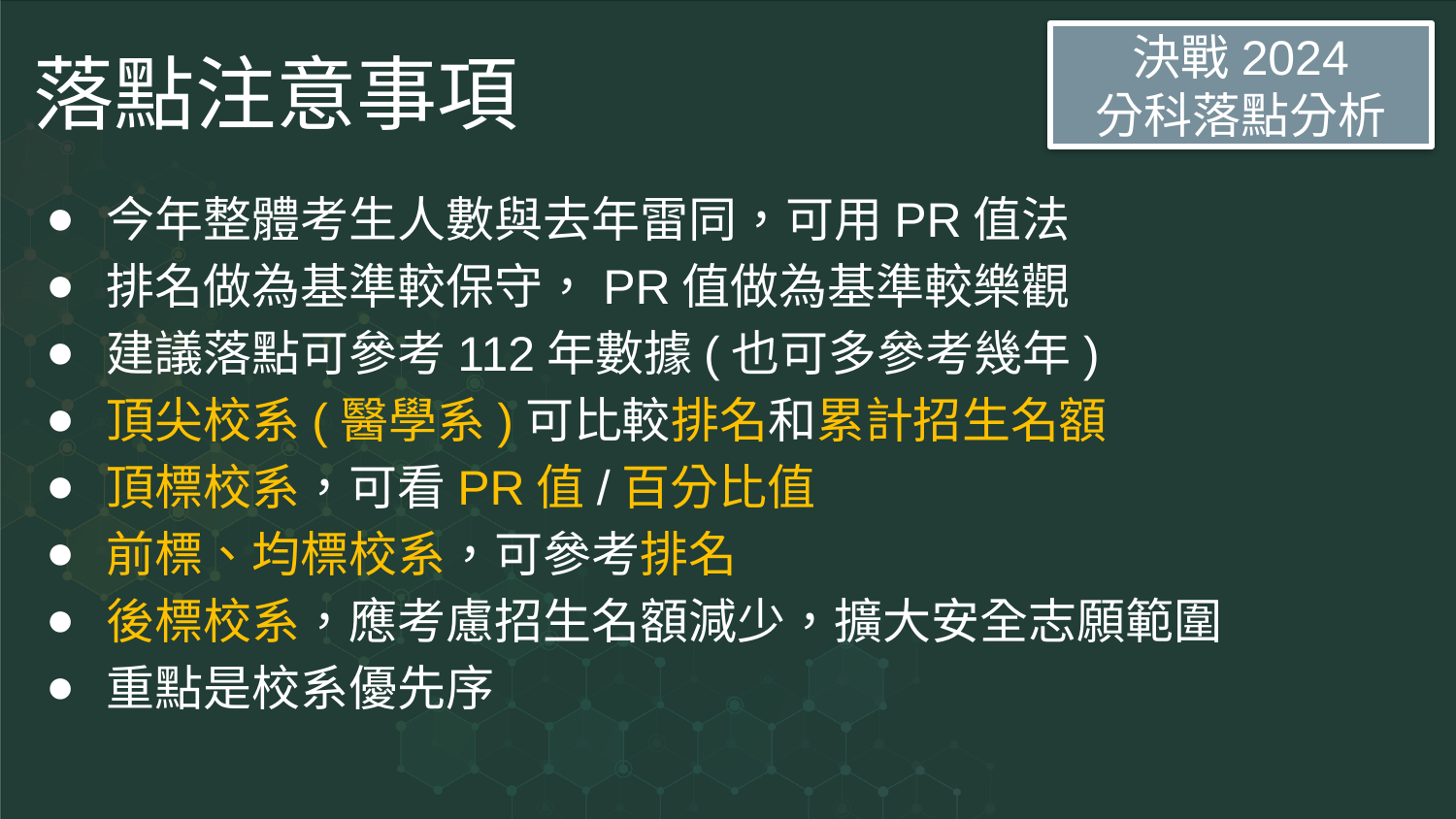

決戰2024
分科落點分析
# 落點注意事項

今年整體考生人數與去年雷同，可用PR值法
排名做為基準較保守，PR值做為基準較樂觀
建議落點可參考112年數據(也可多參考幾年)
頂尖校系(醫學系)可比較排名和累計招生名額
頂標校系，可看PR值/百分比值
前標、均標校系，可參考排名
後標校系，應考慮招生名額減少，擴大安全志願範圍
重點是校系優先序